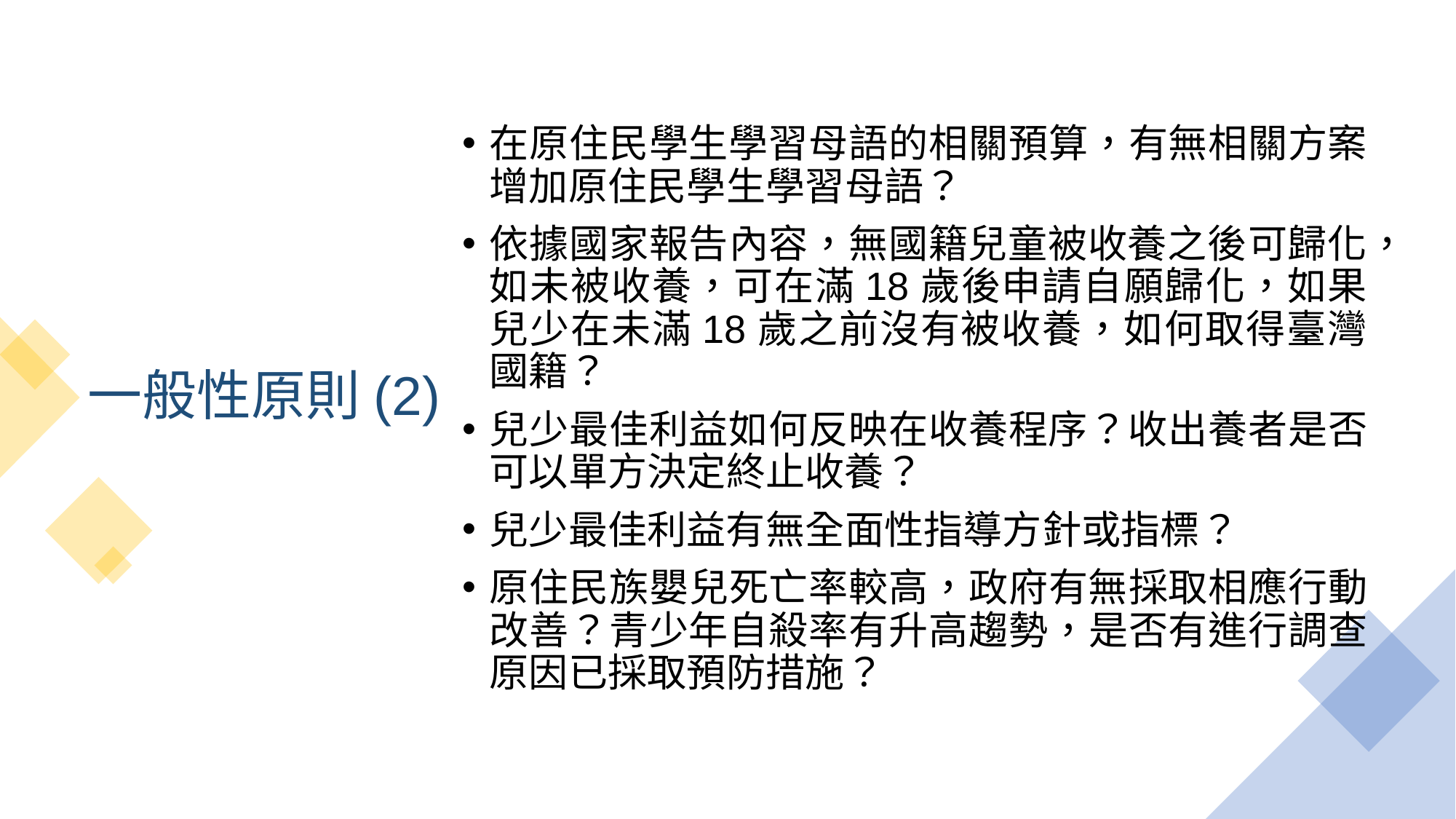

# 一般性原則(2)
在原住民學生學習母語的相關預算，有無相關方案增加原住民學生學習母語？
依據國家報告內容，無國籍兒童被收養之後可歸化，如未被收養，可在滿18歲後申請自願歸化，如果兒少在未滿18歲之前沒有被收養，如何取得臺灣國籍？
兒少最佳利益如何反映在收養程序？收出養者是否可以單方決定終止收養？
兒少最佳利益有無全面性指導方針或指標？
原住民族嬰兒死亡率較高，政府有無採取相應行動改善？青少年自殺率有升高趨勢，是否有進行調查原因已採取預防措施？